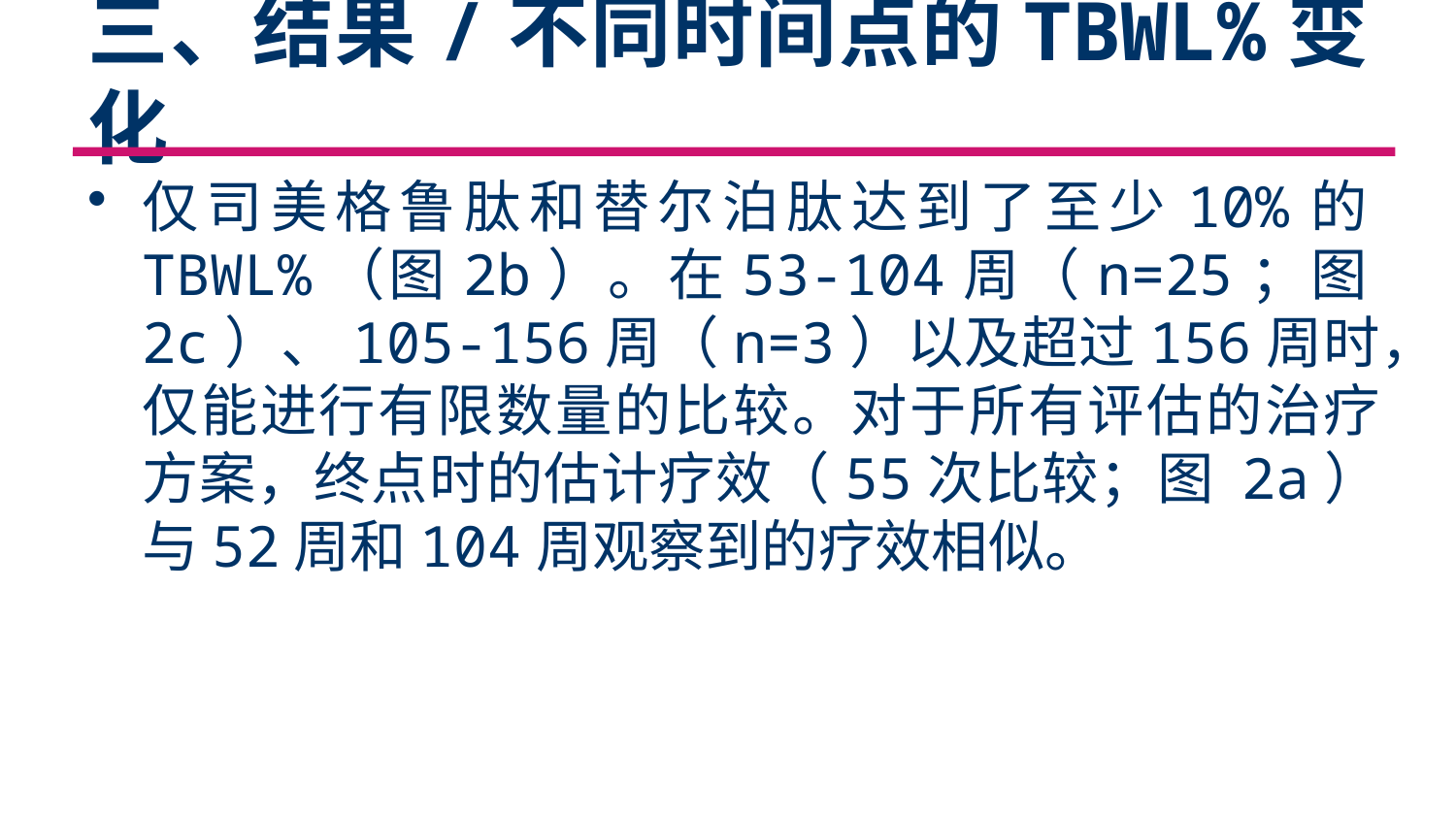

# 三、结果/不同时间点的TBWL%变化

仅司美格鲁肽和替尔泊肽达到了至少10%的TBWL%（图2b）。在53-104周（n=25；图2c）、105-156周（n=3）以及超过156周时，仅能进行有限数量的比较。对于所有评估的治疗方案，终点时的估计疗效（55次比较；图 2a）与52周和104周观察到的疗效相似。